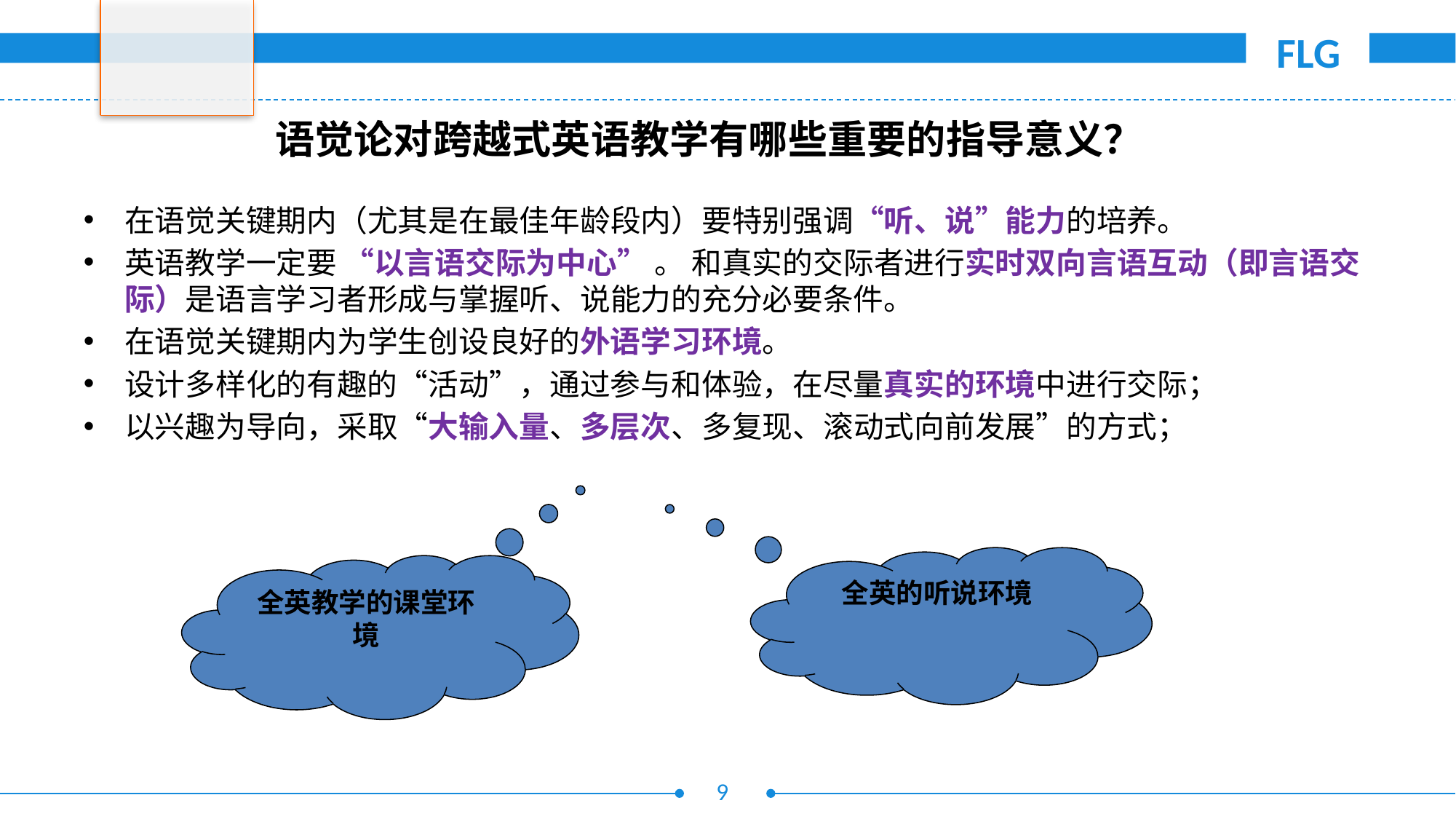

语觉论对跨越式英语教学有哪些重要的指导意义？
在语觉关键期内（尤其是在最佳年龄段内）要特别强调“听、说”能力的培养。
英语教学一定要 “以言语交际为中心” 。 和真实的交际者进行实时双向言语互动（即言语交际）是语言学习者形成与掌握听、说能力的充分必要条件。
在语觉关键期内为学生创设良好的外语学习环境。
设计多样化的有趣的“活动”，通过参与和体验，在尽量真实的环境中进行交际；
以兴趣为导向，采取“大输入量、多层次、多复现、滚动式向前发展”的方式；

全英的听说环境
全英教学的课堂环境